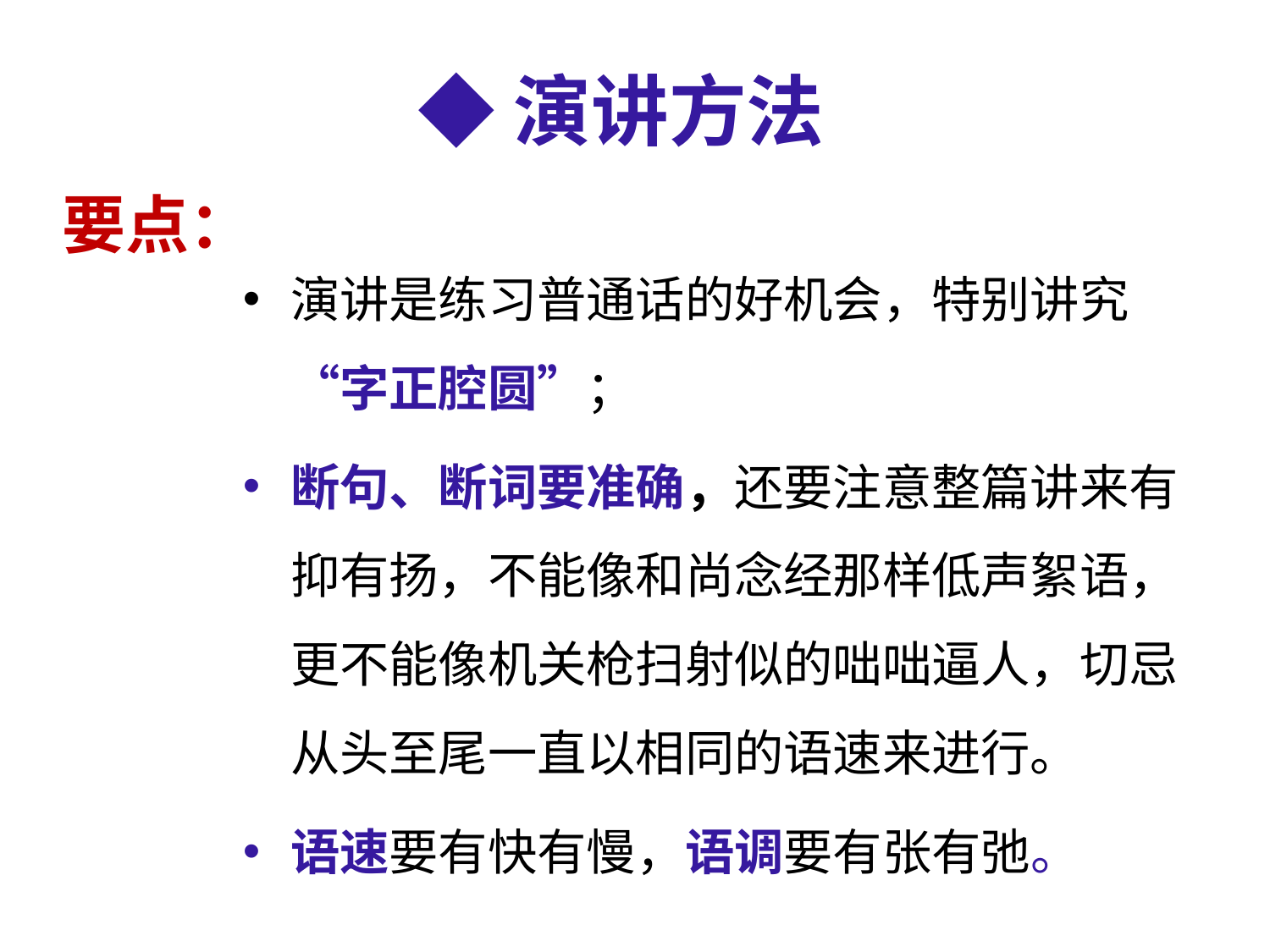

# ◆演讲方法
要点：
演讲是练习普通话的好机会，特别讲究“字正腔圆”；
断句、断词要准确，还要注意整篇讲来有抑有扬，不能像和尚念经那样低声絮语，更不能像机关枪扫射似的咄咄逼人，切忌从头至尾一直以相同的语速来进行。
语速要有快有慢，语调要有张有弛。